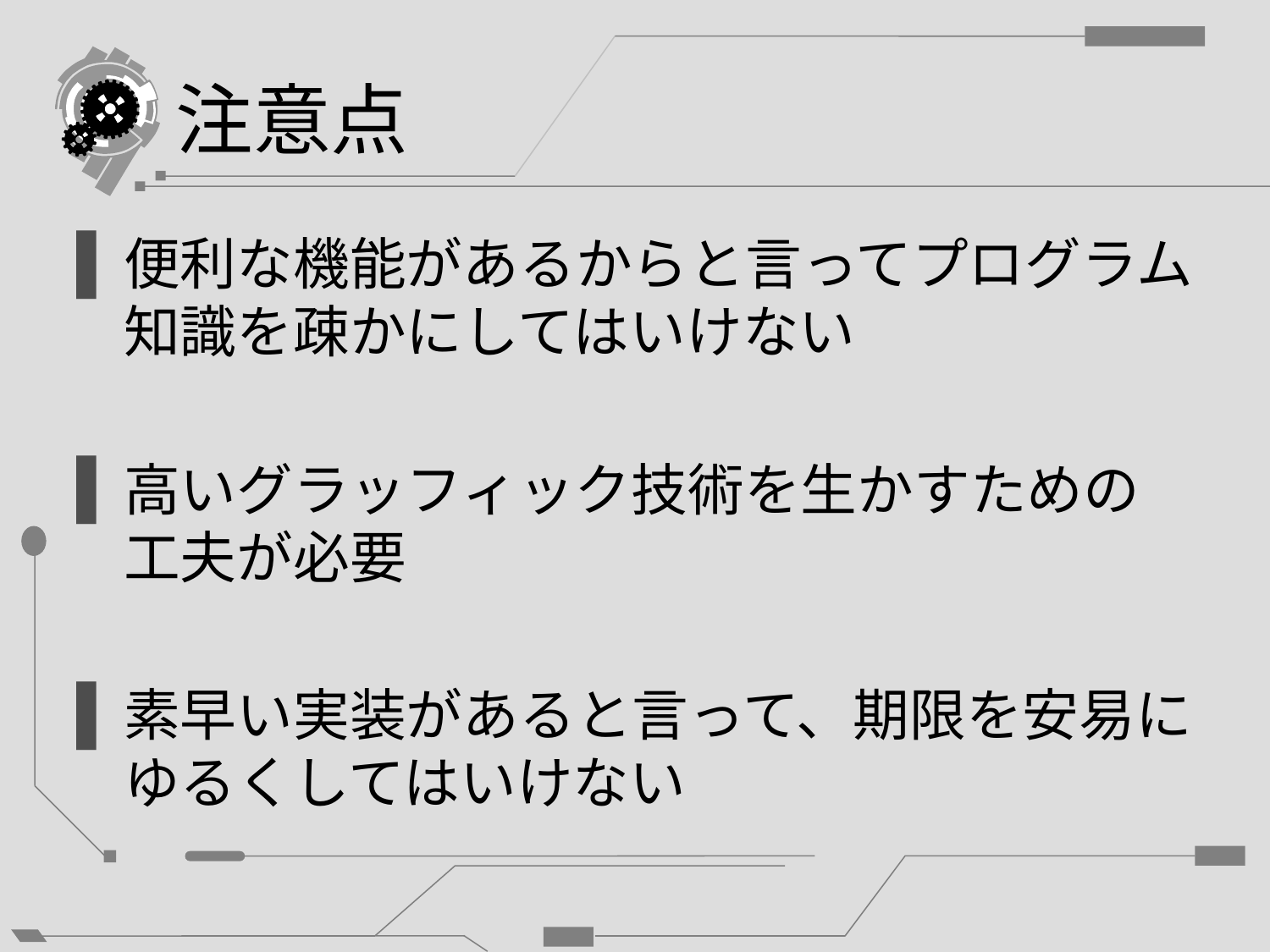

# 注意点

便利な機能があるからと言ってプログラム知識を疎かにしてはいけない

高いグラッフィック技術を生かすための工夫が必要

素早い実装があると言って、期限を安易にゆるくしてはいけない